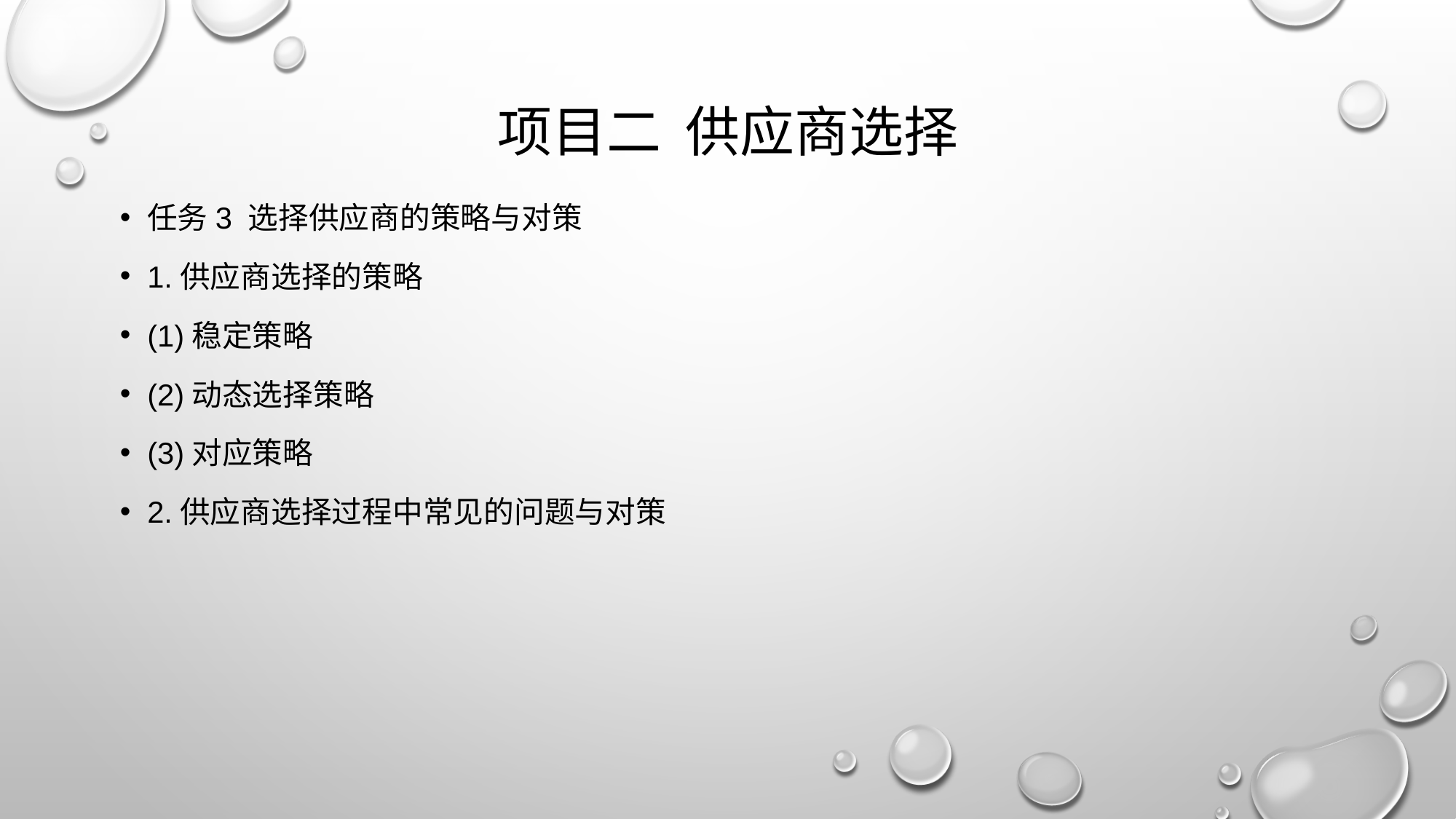

# 项目二  供应商选择
任务3 选择供应商的策略与对策
1.供应商选择的策略
(1)稳定策略
(2)动态选择策略
(3)对应策略
2.供应商选择过程中常见的问题与对策